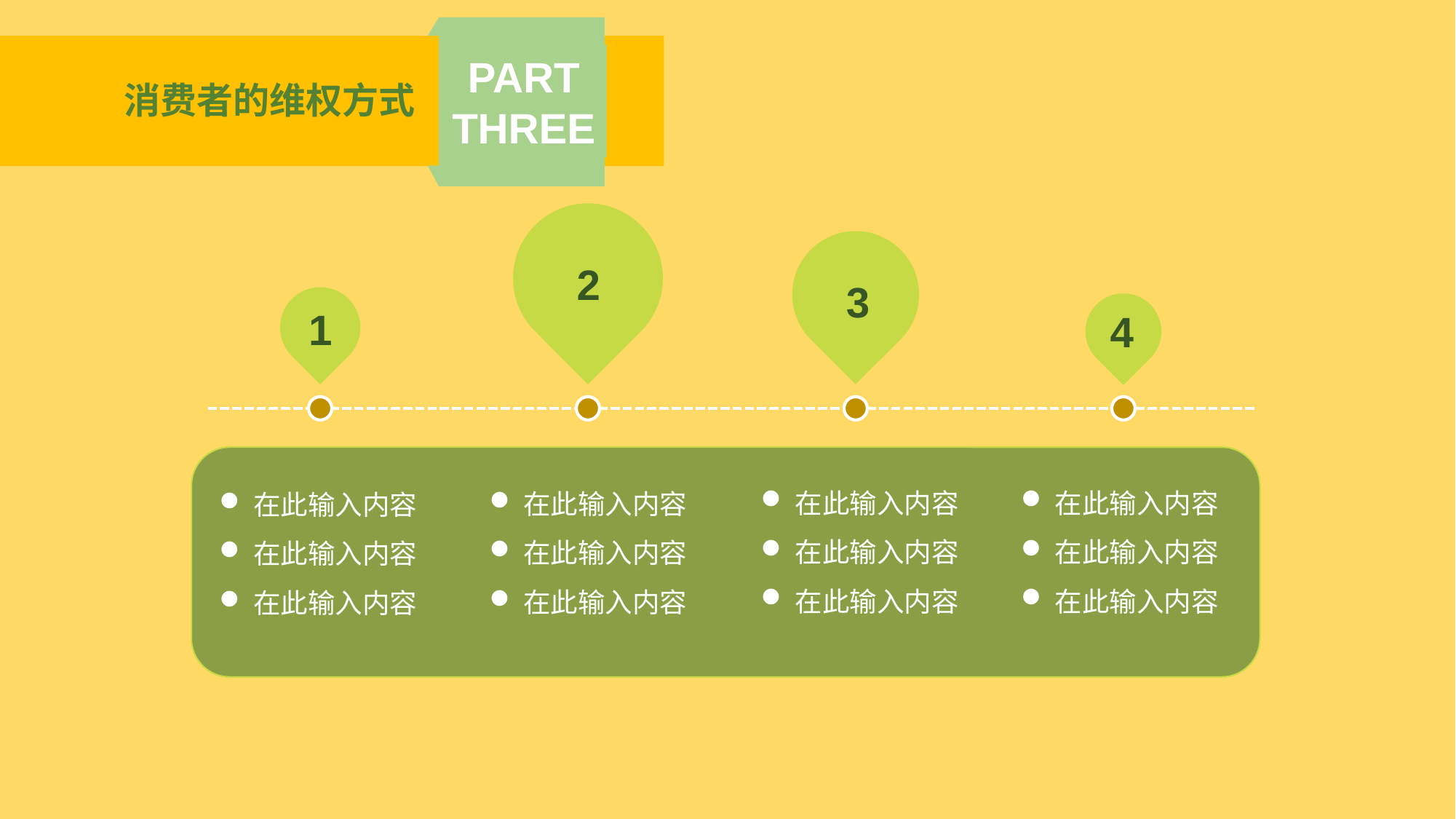

PART THREE

消费者的维权方式

2
3

1
4

在此输入内容
在此输入内容
在此输入内容
在此输入内容
在此输入内容
在此输入内容
在此输入内容
在此输入内容
在此输入内容
在此输入内容
在此输入内容
在此输入内容